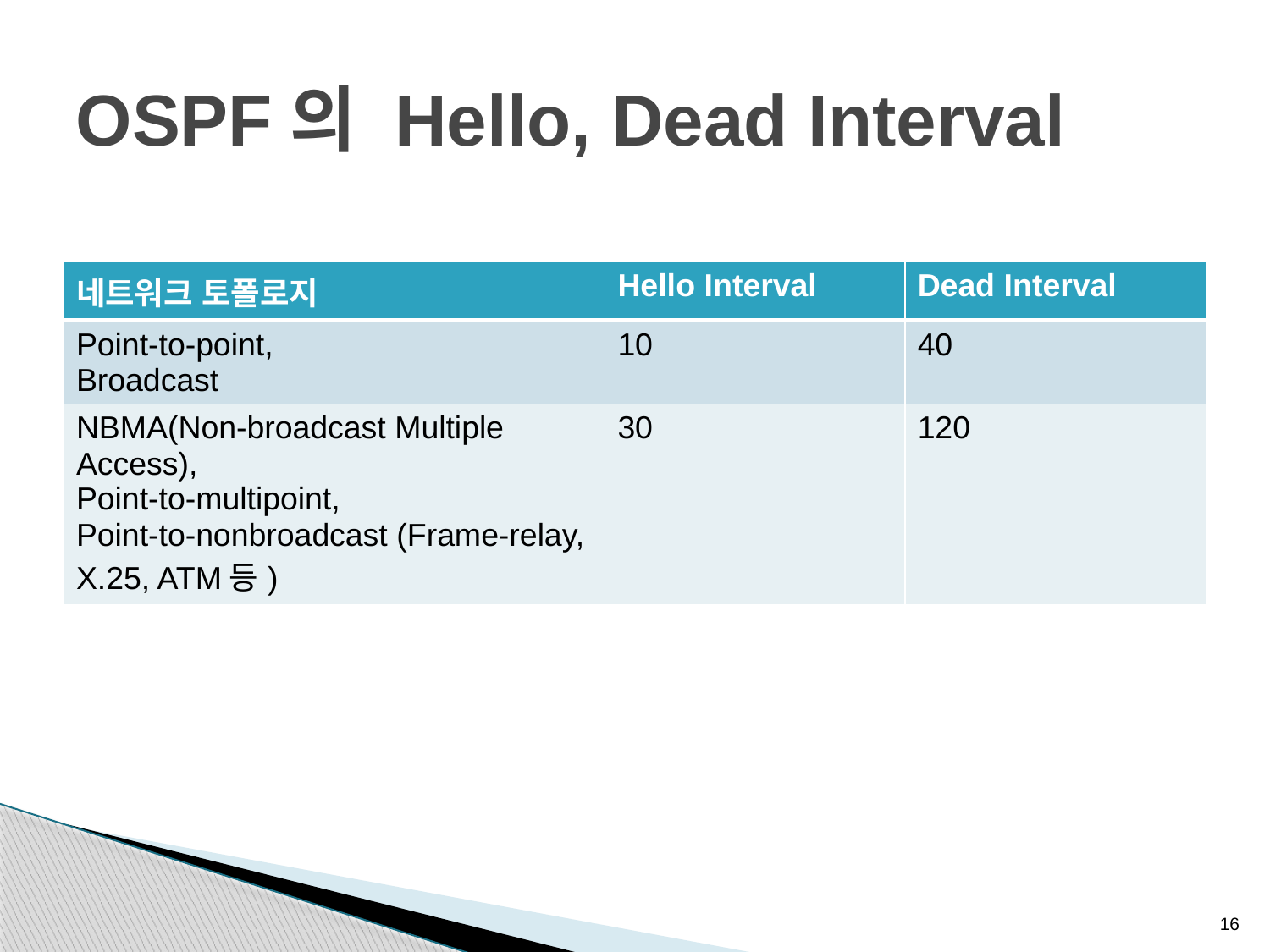

# OSPF의 Hello, Dead Interval
| 네트워크 토폴로지 | Hello Interval | Dead Interval |
| --- | --- | --- |
| Point-to-point, Broadcast | 10 | 40 |
| NBMA(Non-broadcast Multiple Access), Point-to-multipoint, Point-to-nonbroadcast (Frame-relay, X.25, ATM등) | 30 | 120 |
16